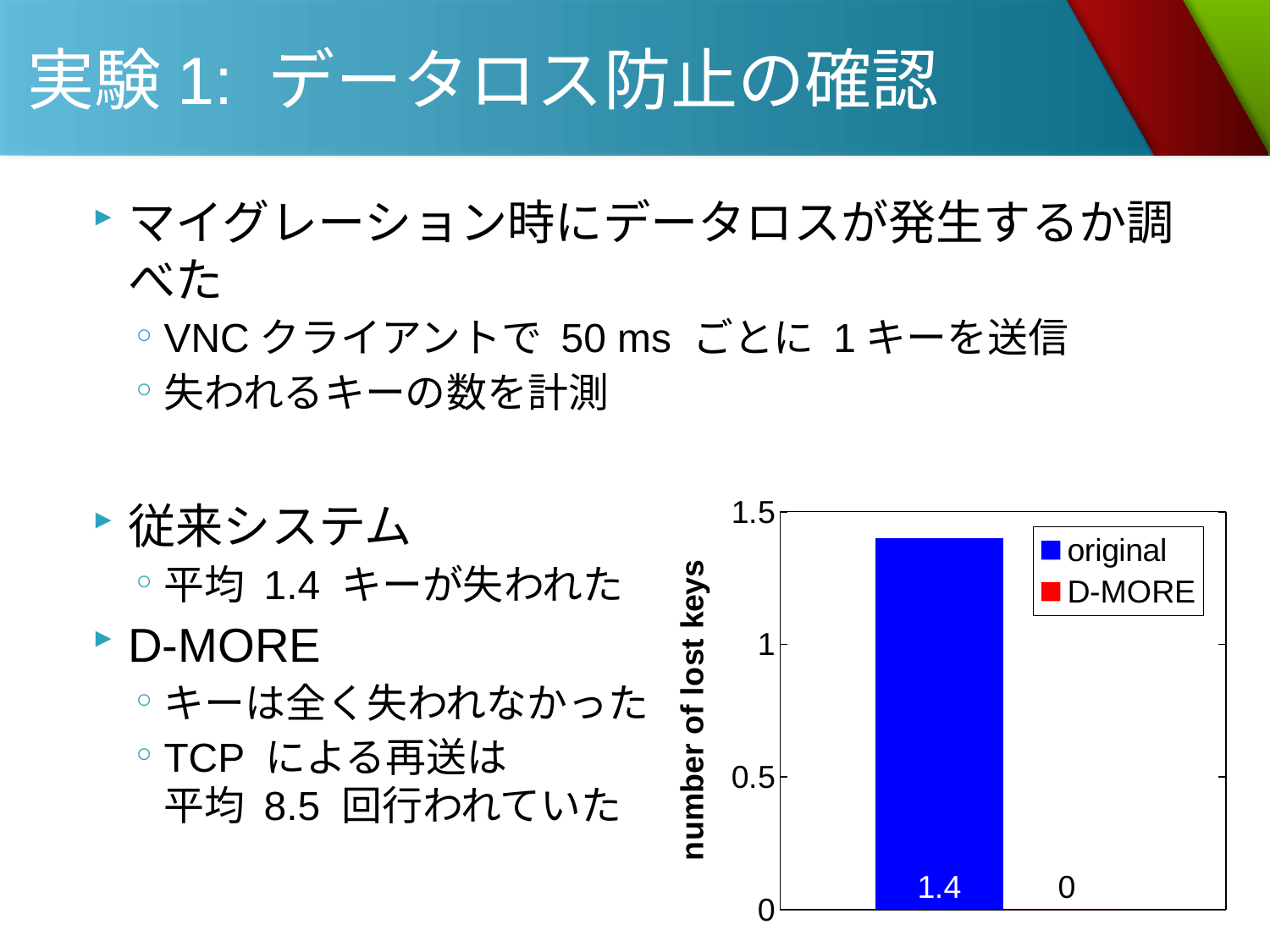

# 実験1: データロス防止の確認
マイグレーション時にデータロスが発生するか調べた
VNCクライアントで 50 ms ごとに 1キーを送信
失われるキーの数を計測

従来システム
平均 1.4 キーが失われた
D-MORE
キーは全く失われなかった
TCP による再送は
平均 8.5 回行われていた

### Chart

| Category | original | D-MORE | 列1 |
|---|---|---|---|
| lost keys | 1.4 | 0.0 | None |